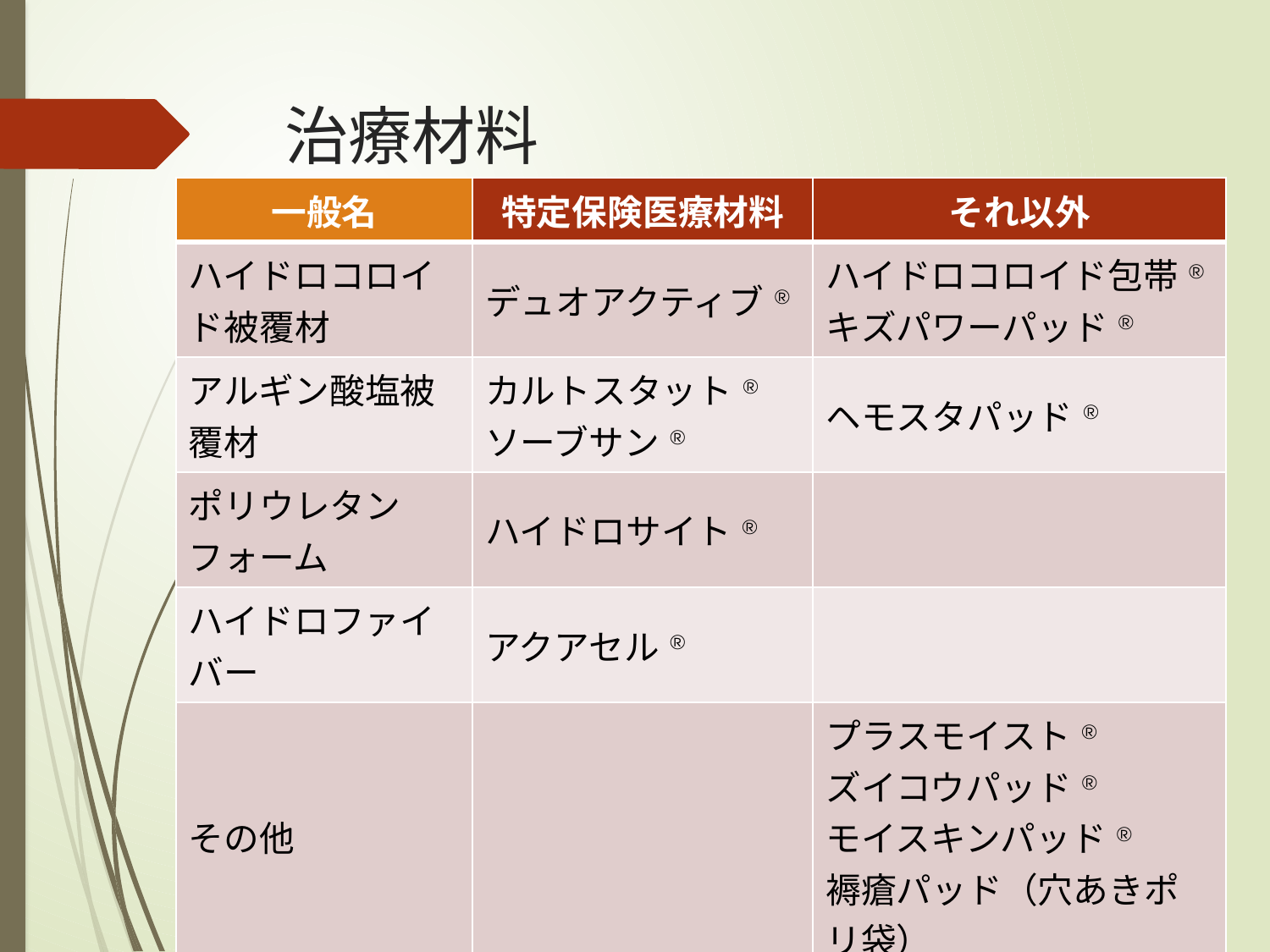

# 治療材料
| 一般名 | 特定保険医療材料 | それ以外 |
| --- | --- | --- |
| ハイドロコロイド被覆材 | デュオアクティブ® | ハイドロコロイド包帯® キズパワーパッド® |
| アルギン酸塩被覆材 | カルトスタット® ソーブサン® | ヘモスタパッド® |
| ポリウレタンフォーム | ハイドロサイト® |  |
| ハイドロファイバー | アクアセル® |  |
| その他 |  | プラスモイスト® ズイコウパッド® モイスキンパッド® 褥瘡パッド（穴あきポリ袋） |